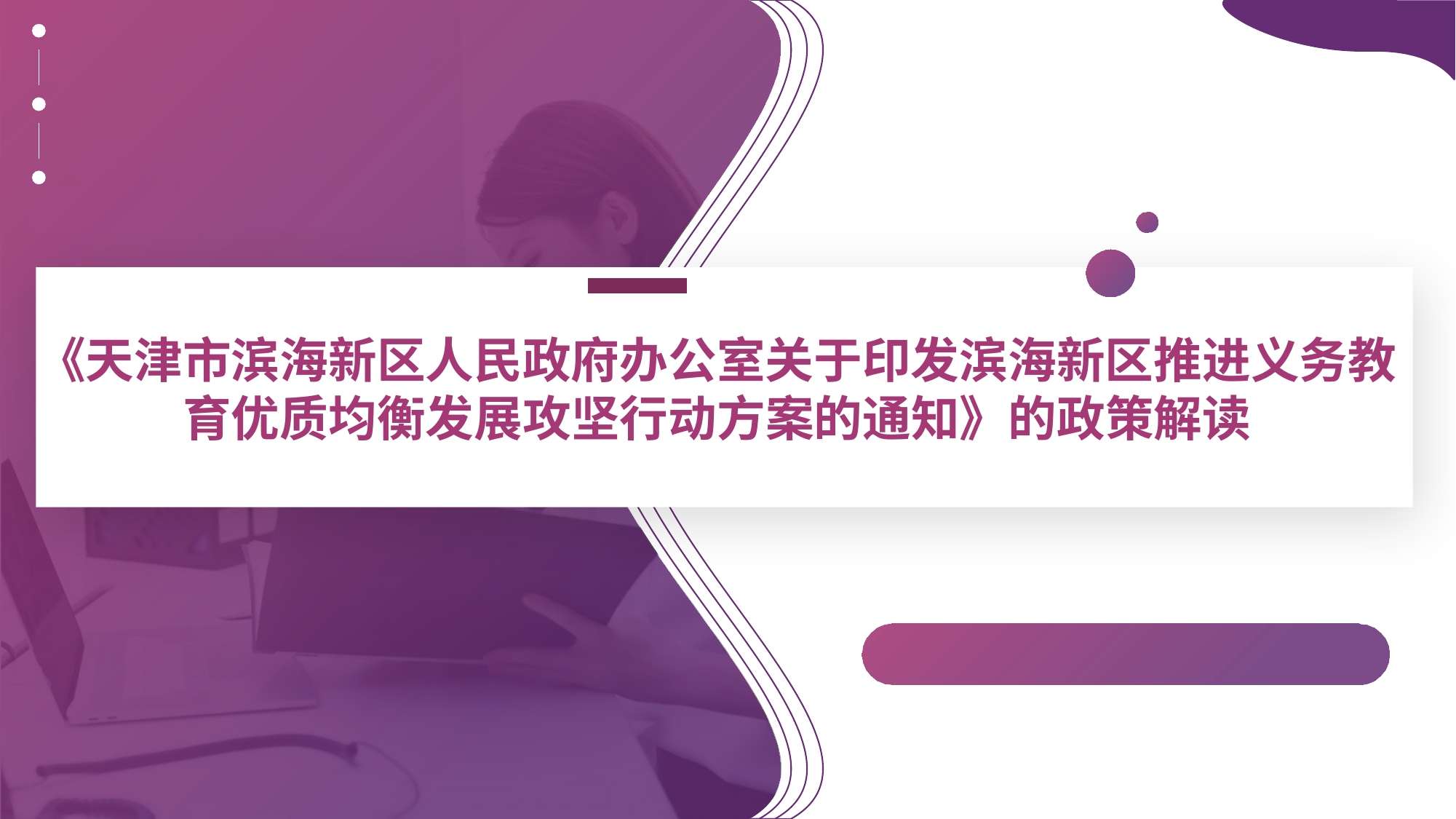

《天津市滨海新区人民政府办公室关于印发滨海新区推进义务教育优质均衡发展攻坚行动方案的通知》的政策解读